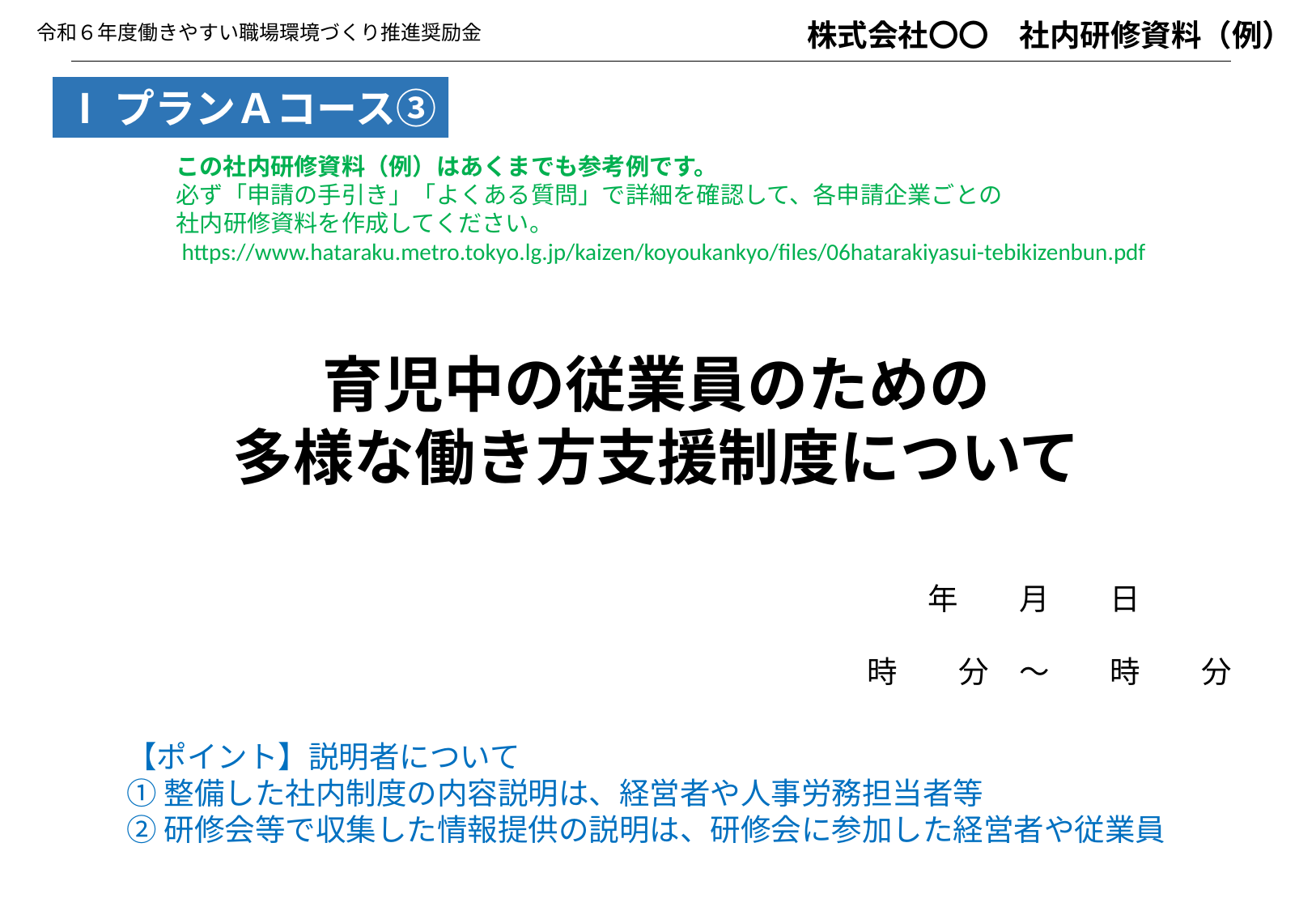

株式会社〇〇　社内研修資料（例）
令和６年度働きやすい職場環境づくり推進奨励金
ⅠプランＡコース③
　この社内研修資料（例）はあくまでも参考例です。
　必ず「申請の手引き」「よくある質問」で詳細を確認して、各申請企業ごとの
　社内研修資料を作成してください。
　https://www.hataraku.metro.tokyo.lg.jp/kaizen/koyoukankyo/files/06hatarakiyasui-tebikizenbun.pdf
育児中の従業員のための
多様な働き方支援制度について
　年　　月　　日

　　時　　分　～　　時　　分
【ポイント】説明者について
①整備した社内制度の内容説明は、経営者や人事労務担当者等
②研修会等で収集した情報提供の説明は、研修会に参加した経営者や従業員